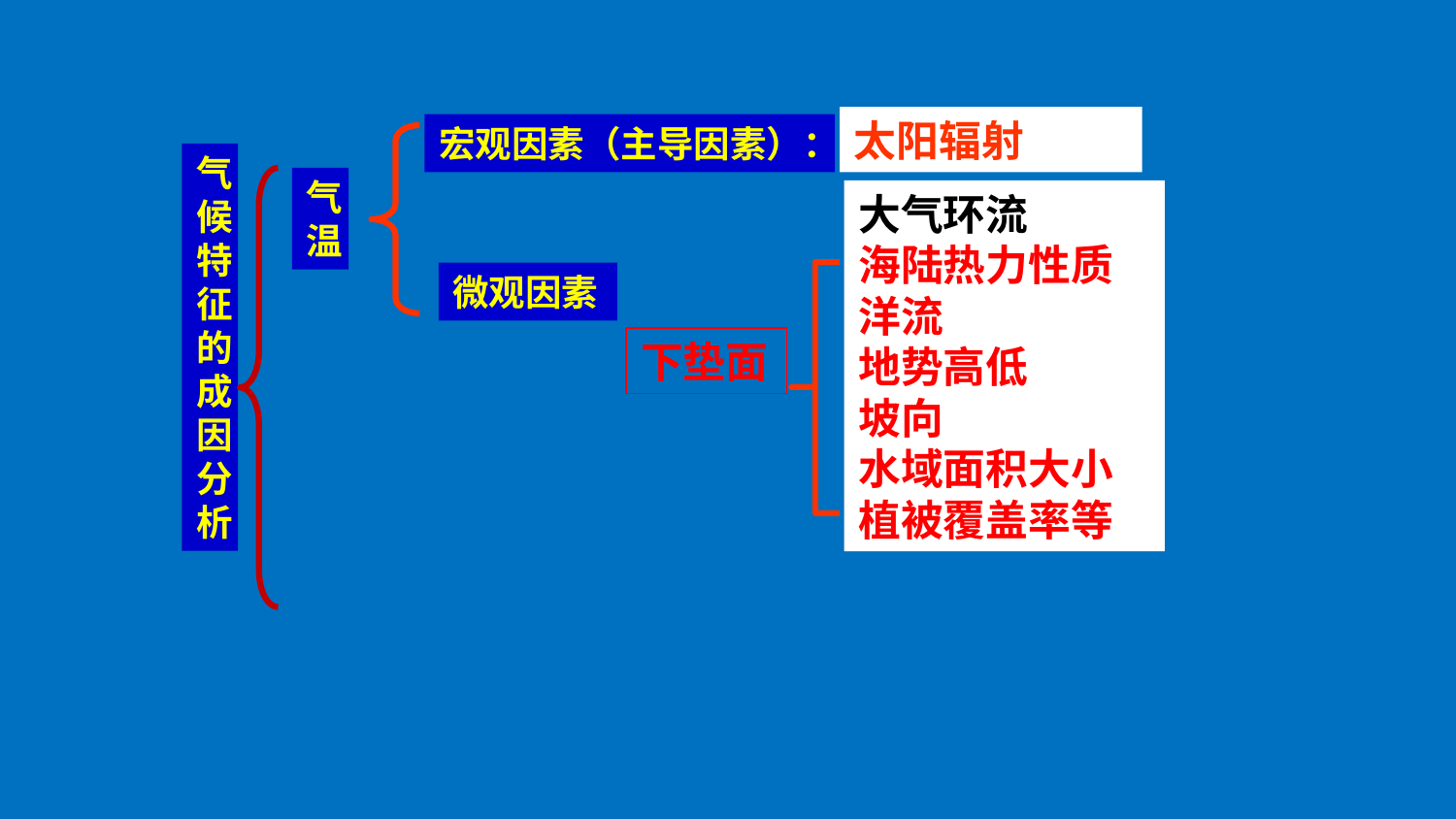

太阳辐射
宏观因素（主导因素）：

气候特征的成因分析

气温
大气环流
海陆热力性质
洋流
地势高低
坡向
水域面积大小
植被覆盖率等

微观因素
下垫面